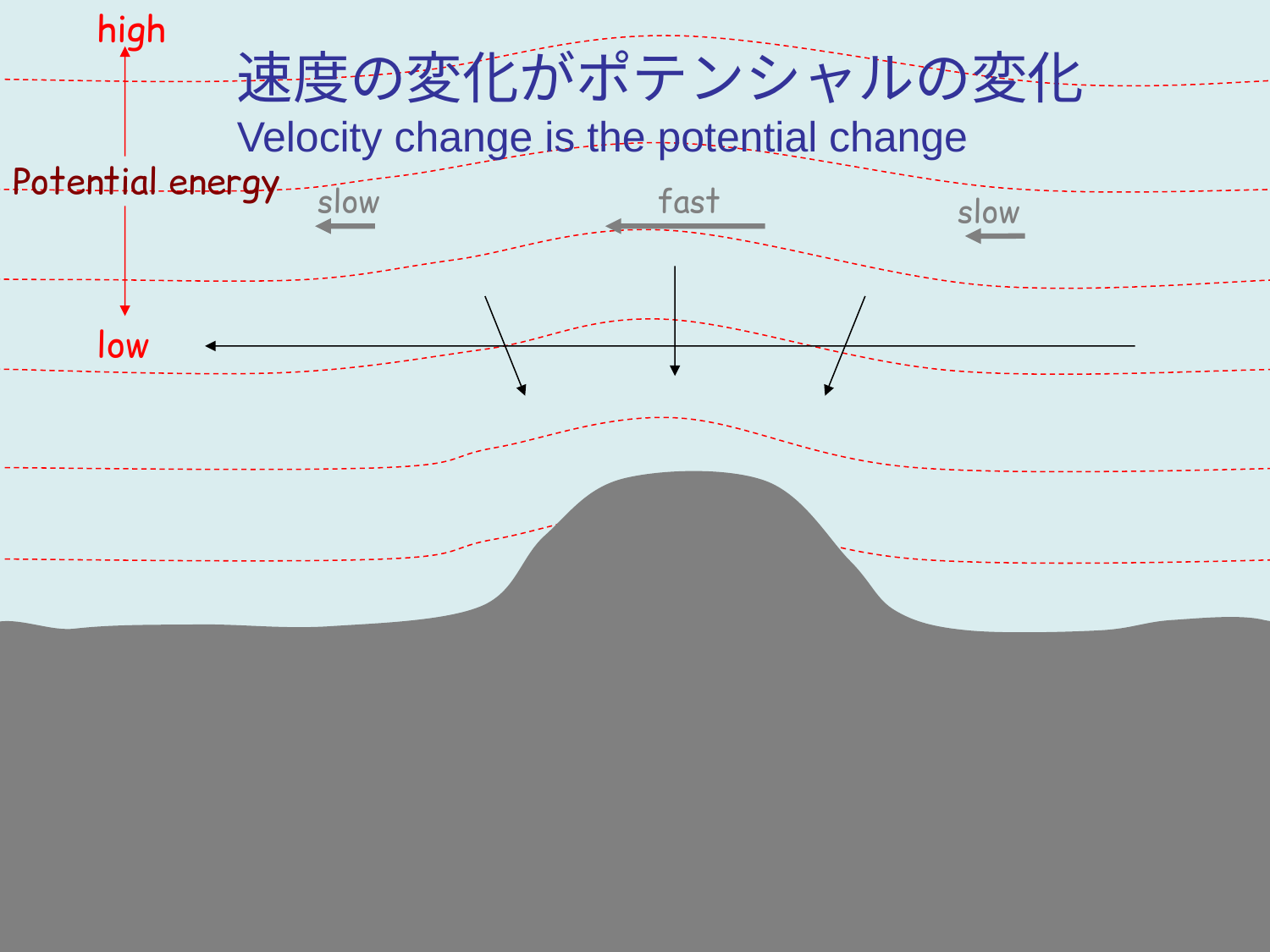

high

Potential energy

low

速度の変化がポテンシャルの変化
Velocity change is the potential change
slow
fast
slow